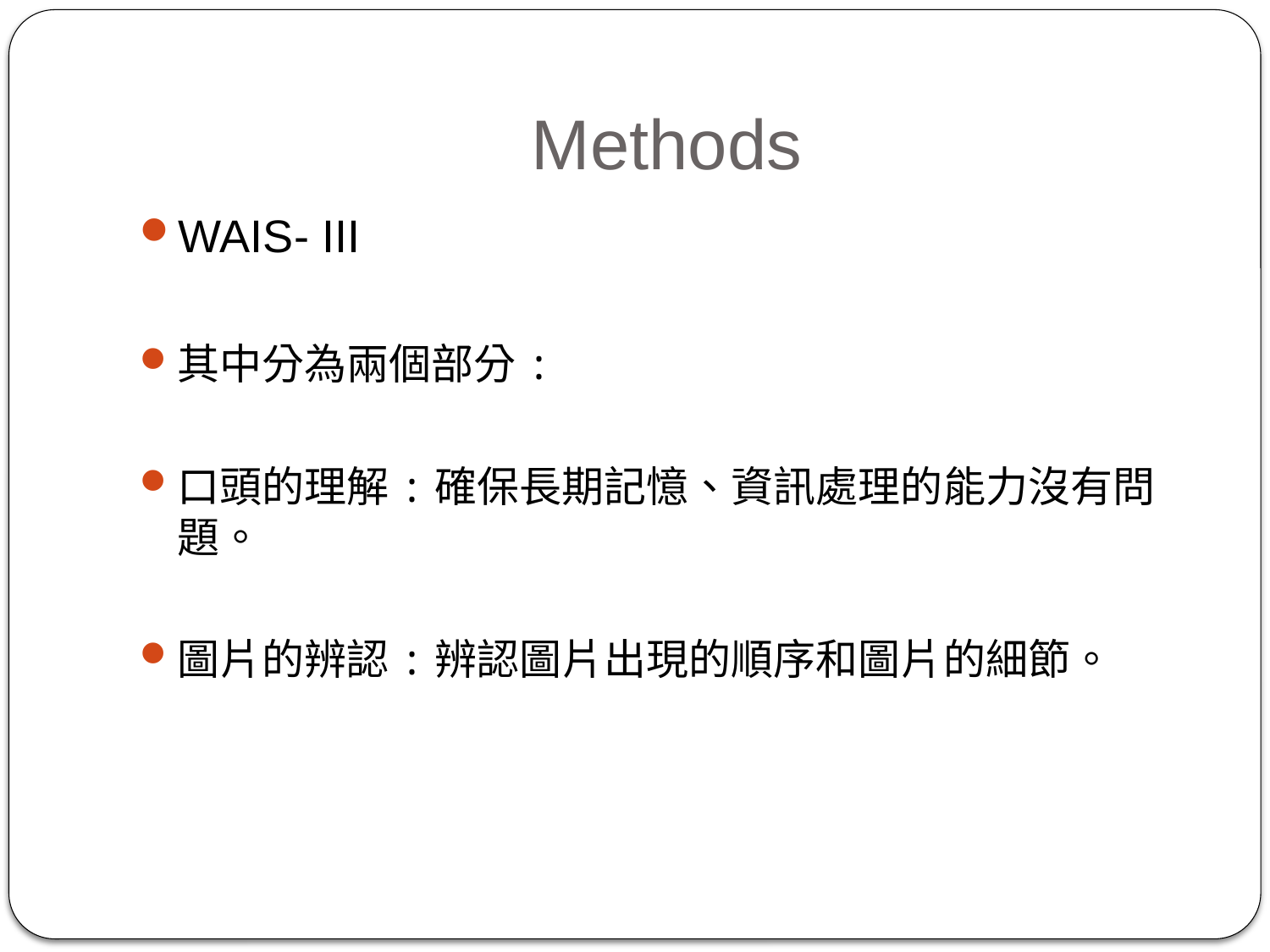

# Methods
WAIS- III

其中分為兩個部分:

口頭的理解:確保長期記憶、資訊處理的能力沒有問題。

圖片的辨認:辨認圖片出現的順序和圖片的細節。